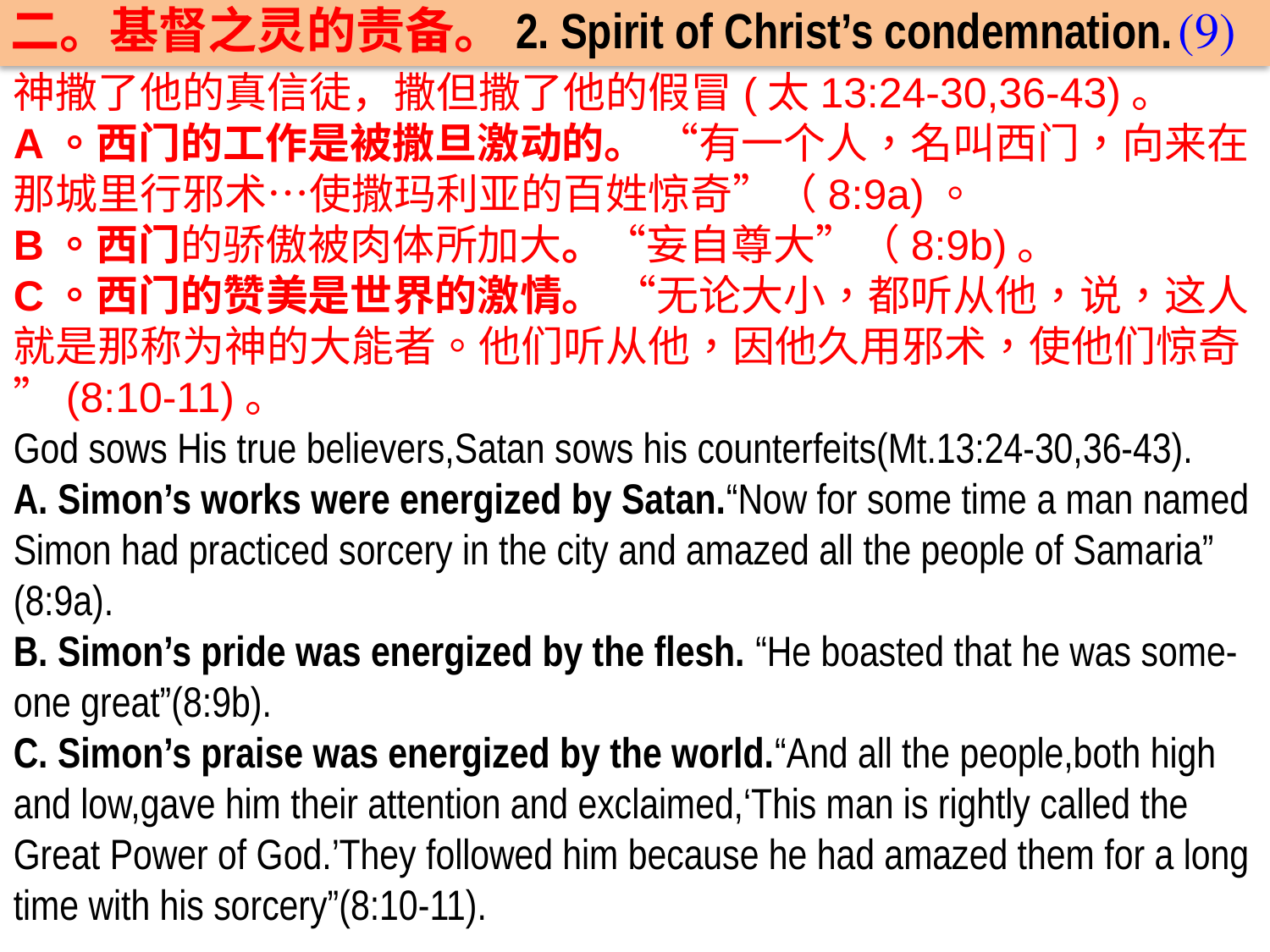

(9)
二。基督之灵的责备。2. Spirit of Christ’s condemnation.

神撒了他的真信徒，撒但撒了他的假冒(太13:24-30,36-43)。
A。西门的工作是被撒旦激动的。 “有一个人，名叫西门，向来在那城里行邪术…使撒玛利亚的百姓惊奇”（8:9a)。
B。西门的骄傲被肉体所加大。“妄自尊大”（8:9b)。
C。西门的赞美是世界的激情。 “无论大小，都听从他，说，这人就是那称为神的大能者。他们听从他，因他久用邪术，使他们惊奇”(8:10-11)。
God sows His true believers,Satan sows his counterfeits(Mt.13:24-30,36-43).
A. Simon’s works were energized by Satan.“Now for some time a man named Simon had practiced sorcery in the city and amazed all the people of Samaria”
(8:9a).
B. Simon’s pride was energized by the flesh. “He boasted that he was some-one great”(8:9b).
C. Simon’s praise was energized by the world.“And all the people,both high and low,gave him their attention and exclaimed,‘This man is rightly called the Great Power of God.’They followed him because he had amazed them for a long time with his sorcery”(8:10-11).